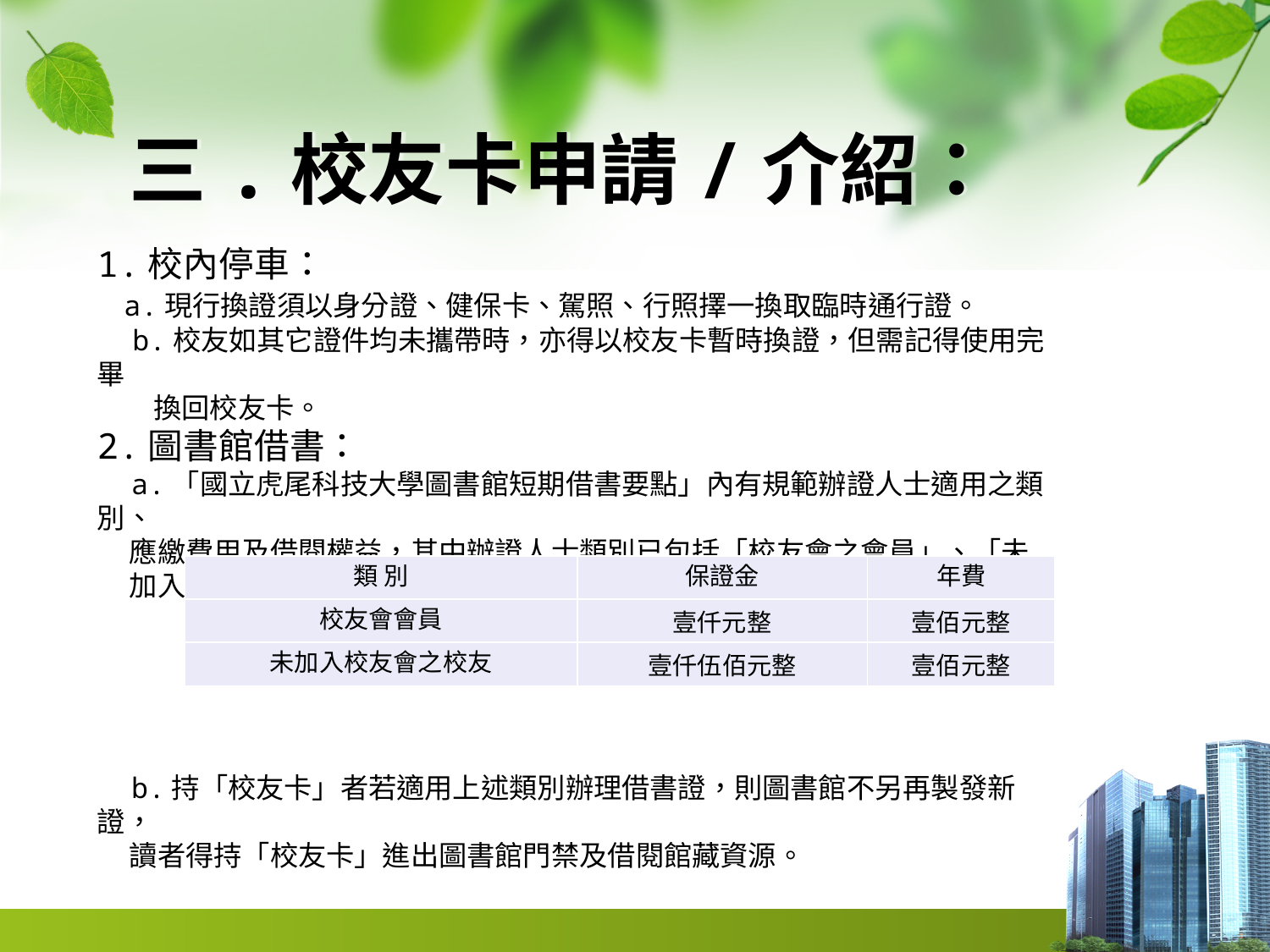

# 三.校友卡申請/介紹：
1.校內停車：
   a.現行換證須以身分證、健保卡、駕照、行照擇一換取臨時通行證。
　b.校友如其它證件均未攜帶時，亦得以校友卡暫時換證，但需記得使用完畢
　　換回校友卡。
2.圖書館借書：
  a.「國立虎尾科技大學圖書館短期借書要點」內有規範辦證人士適用之類別、
    應繳費用及借閱權益，其中辦證人士類別已包括「校友會之會員」、「未
    加入校友會之校友」。

  b.持「校友卡」者若適用上述類別辦理借書證，則圖書館不另再製發新證，
    讀者得持「校友卡」進出圖書館門禁及借閱館藏資源。

| 類 別 | 保證金 | 年費 |
| --- | --- | --- |
| 校友會會員 | 壹仟元整 | 壹佰元整 |
| 未加入校友會之校友 | 壹仟伍佰元整 | 壹佰元整 |